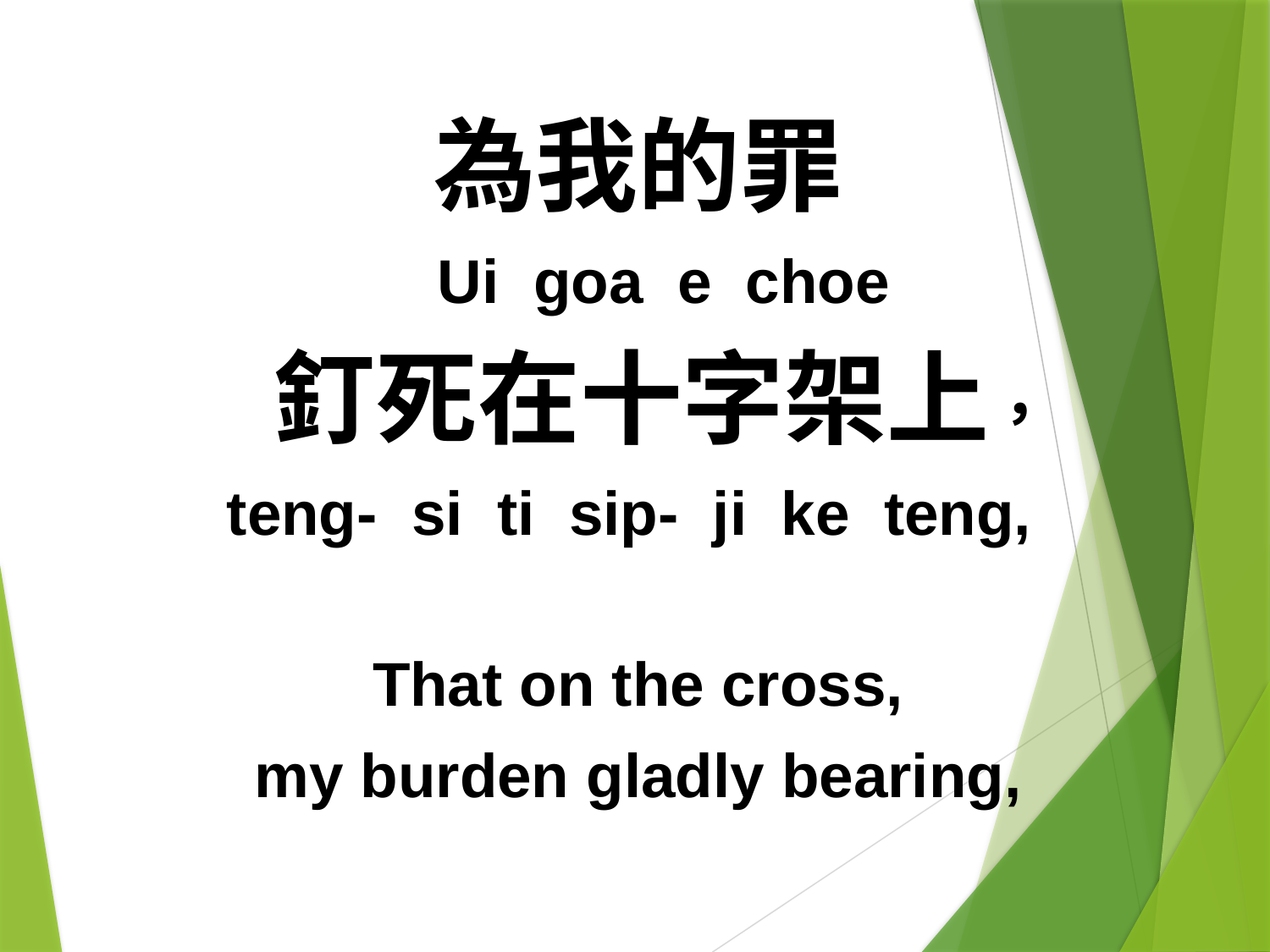

為我的罪
   Ui  goa  e  choe
 釘死在十字架上，
teng-  si  ti  sip-  ji  ke  teng,

That on the cross,
my burden gladly bearing,